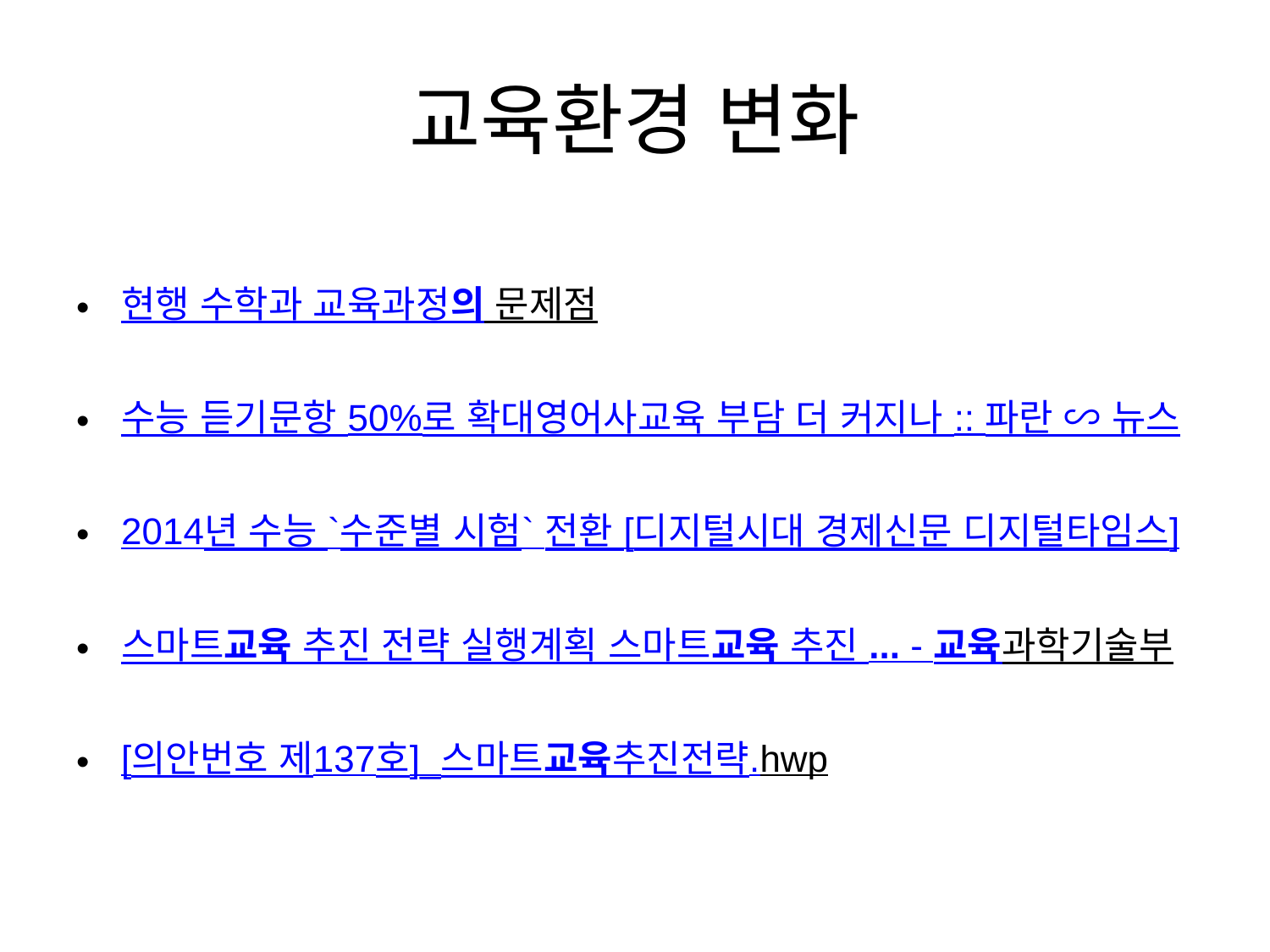

# 교육환경 변화

현행 수학과 교육과정의 문제점

수능 듣기문항 50%로 확대영어사교육 부담 더 커지나 :: 파란 ∽ 뉴스

2014년 수능 `수준별 시험` 전환 [디지털시대 경제신문 디지털타임스]

스마트교육 추진 전략 실행계획 스마트교육 추진 ... - 교육과학기술부

[의안번호 제137호]_스마트교육추진전략.hwp